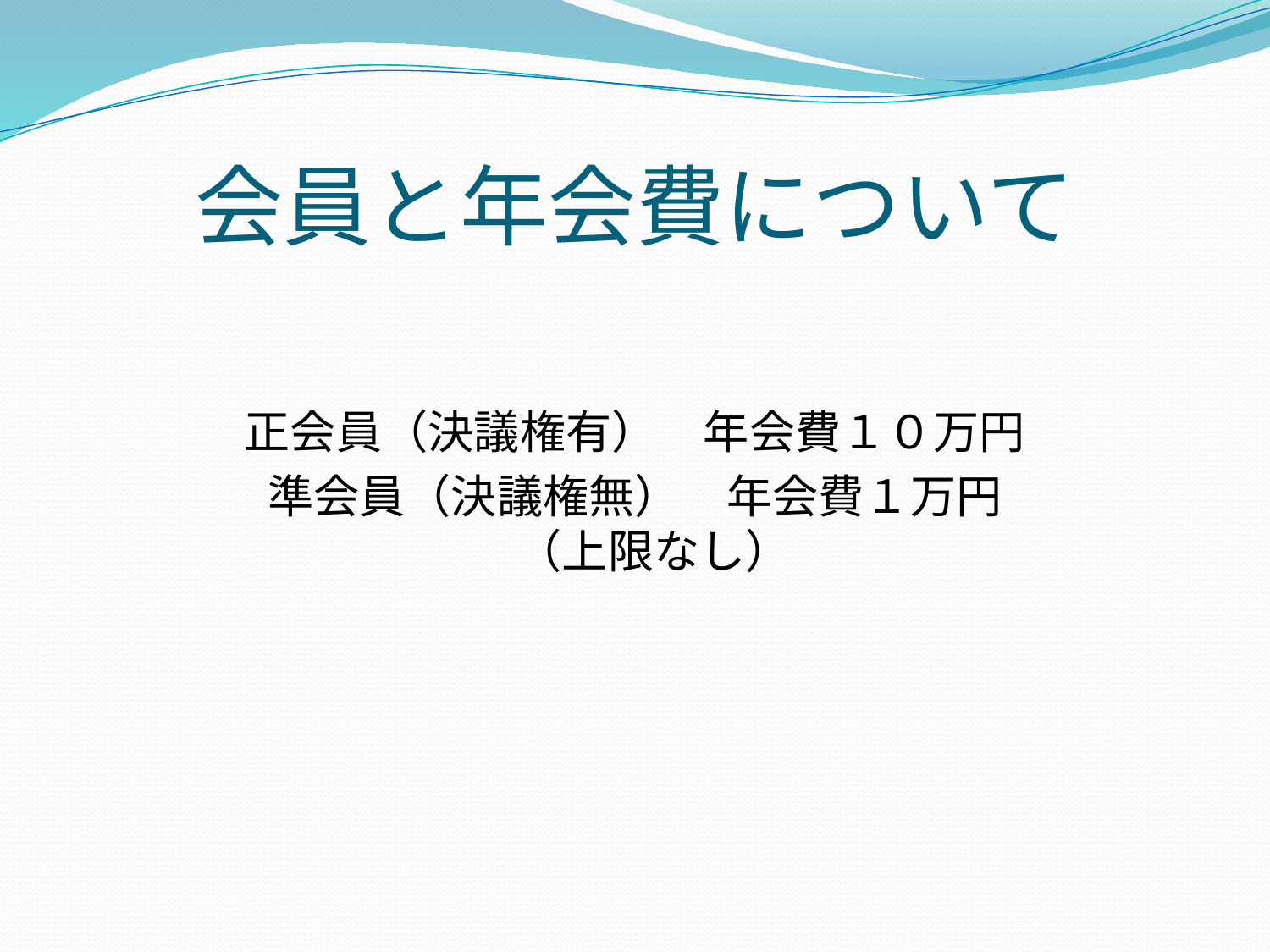

# 会員と年会費について

正会員（決議権有）　年会費１０万円
準会員（決議権無）　年会費１万円
（上限なし）